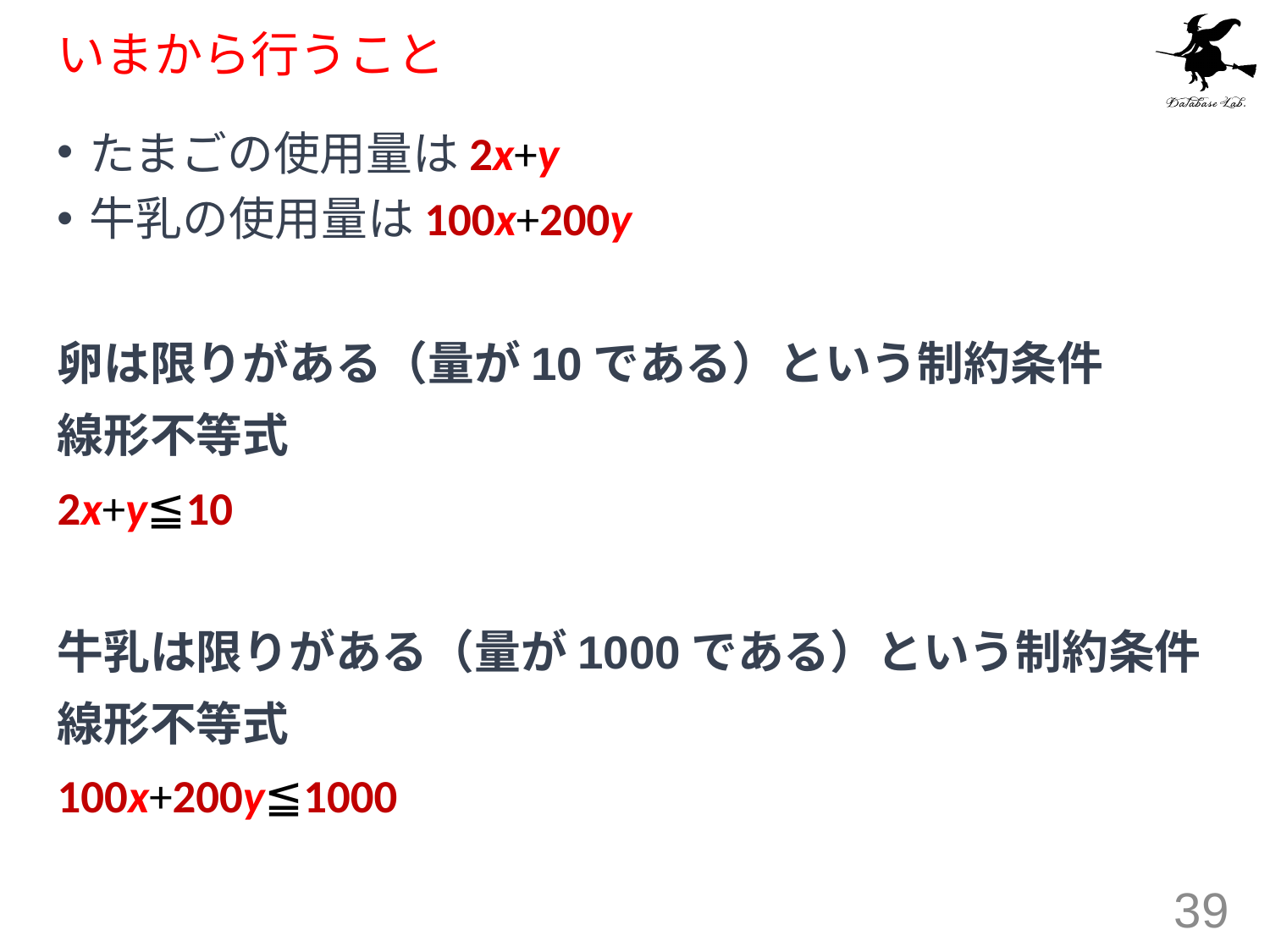

# いまから行うこと
たまごの使用量は2x+y
牛乳の使用量は100x+200y

卵は限りがある（量が10である）という制約条件
線形不等式
2x+y≦10

牛乳は限りがある（量が1000である）という制約条件
線形不等式
100x+200y≦1000

39